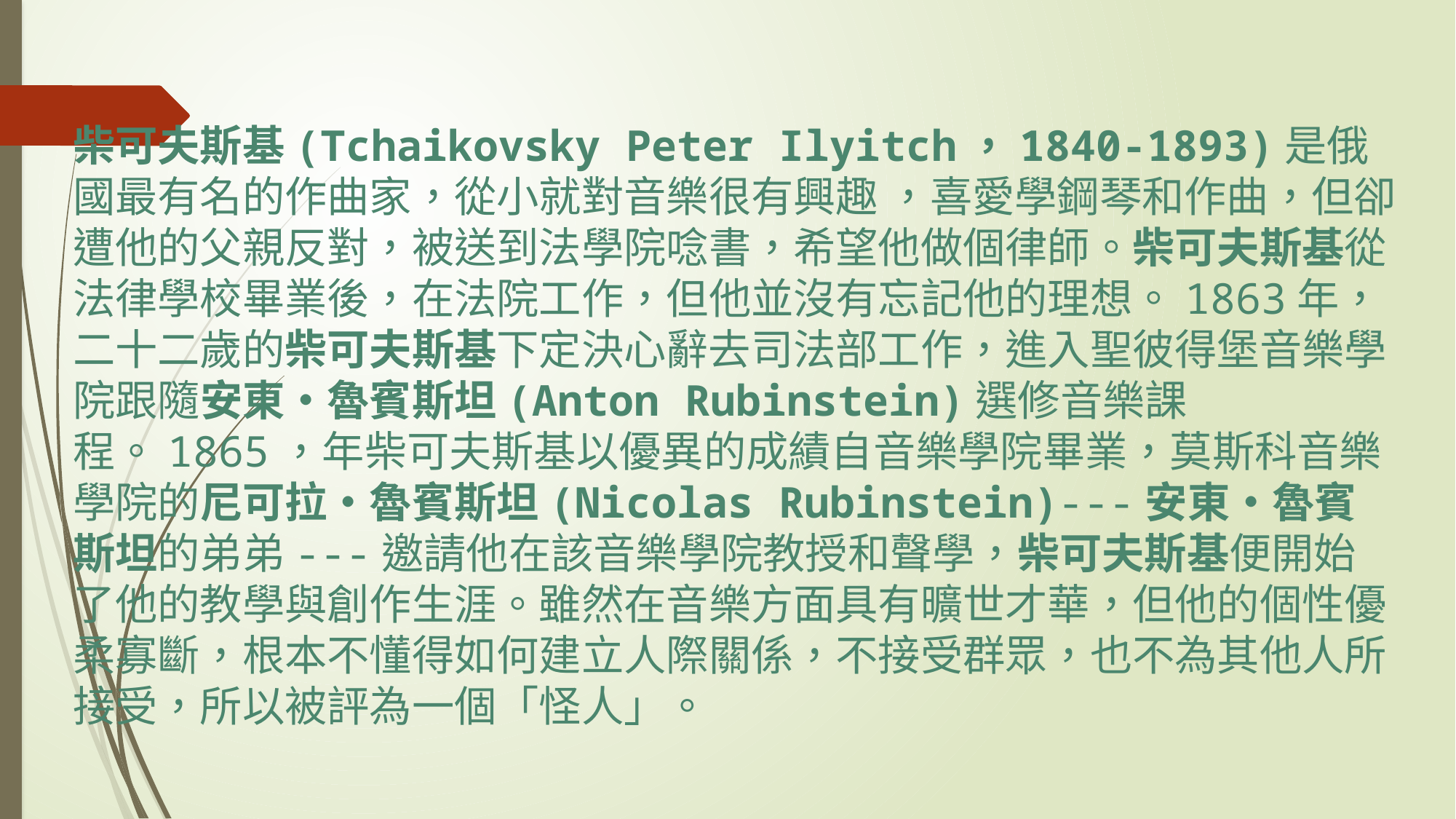

柴可夫斯基(Tchaikovsky Peter Ilyitch，1840-1893)是俄國最有名的作曲家，從小就對音樂很有興趣 ，喜愛學鋼琴和作曲，但卻遭他的父親反對，被送到法學院唸書，希望他做個律師。柴可夫斯基從法律學校畢業後，在法院工作，但他並沒有忘記他的理想。1863年，二十二歲的柴可夫斯基下定決心辭去司法部工作，進入聖彼得堡音樂學院跟隨安東‧魯賓斯坦(Anton Rubinstein)選修音樂課程。1865，年柴可夫斯基以優異的成績自音樂學院畢業，莫斯科音樂學院的尼可拉‧魯賓斯坦(Nicolas Rubinstein)---安東‧魯賓斯坦的弟弟---邀請他在該音樂學院教授和聲學，柴可夫斯基便開始了他的教學與創作生涯。雖然在音樂方面具有曠世才華，但他的個性優柔寡斷，根本不懂得如何建立人際關係，不接受群眾，也不為其他人所接受，所以被評為一個「怪人」。